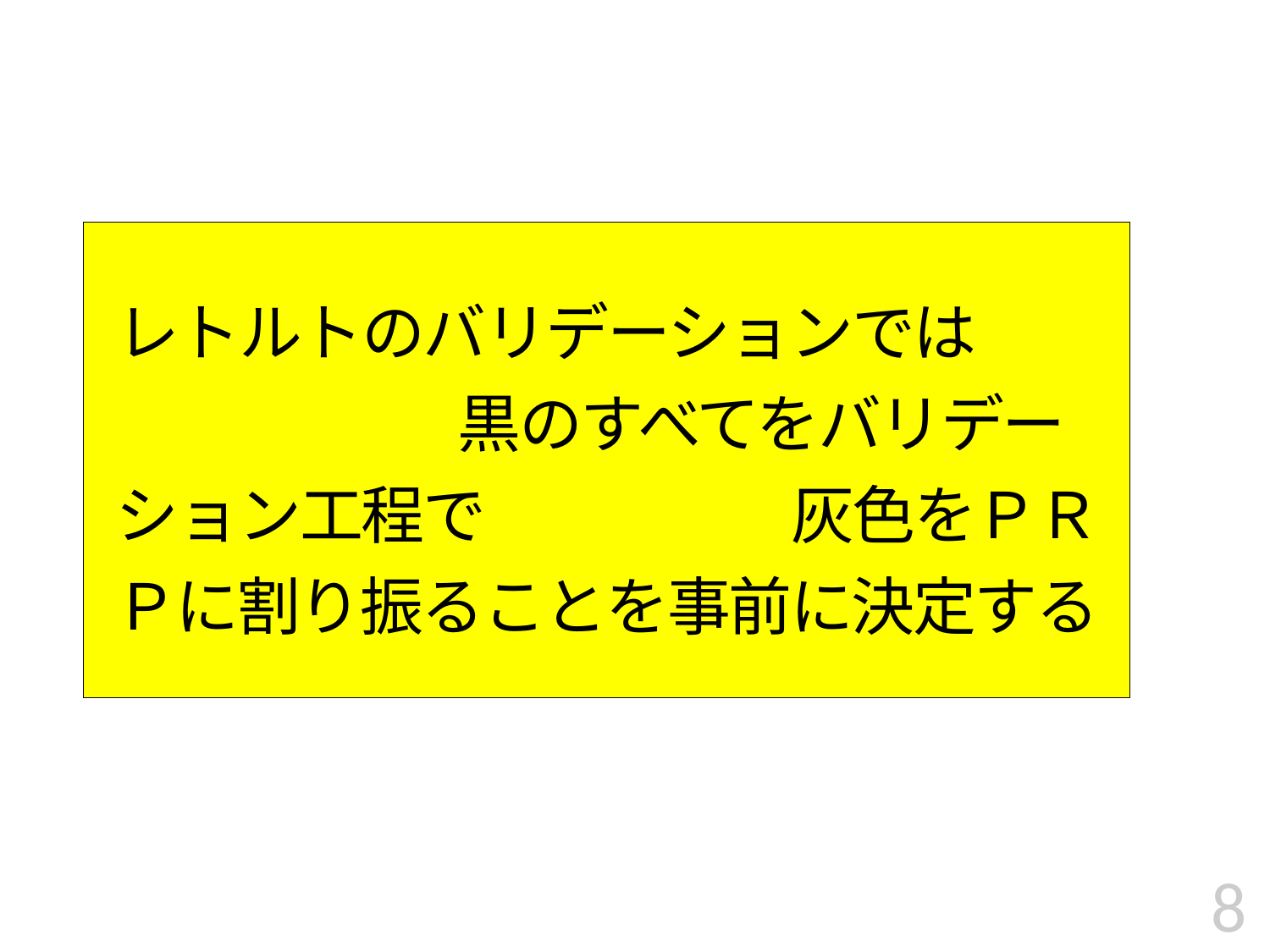

レトルトのバリデーションでは　　　　　　　黒のすべてをバリデーション工程で　　　　　灰色をＰＲＰに割り振ることを事前に決定する
8